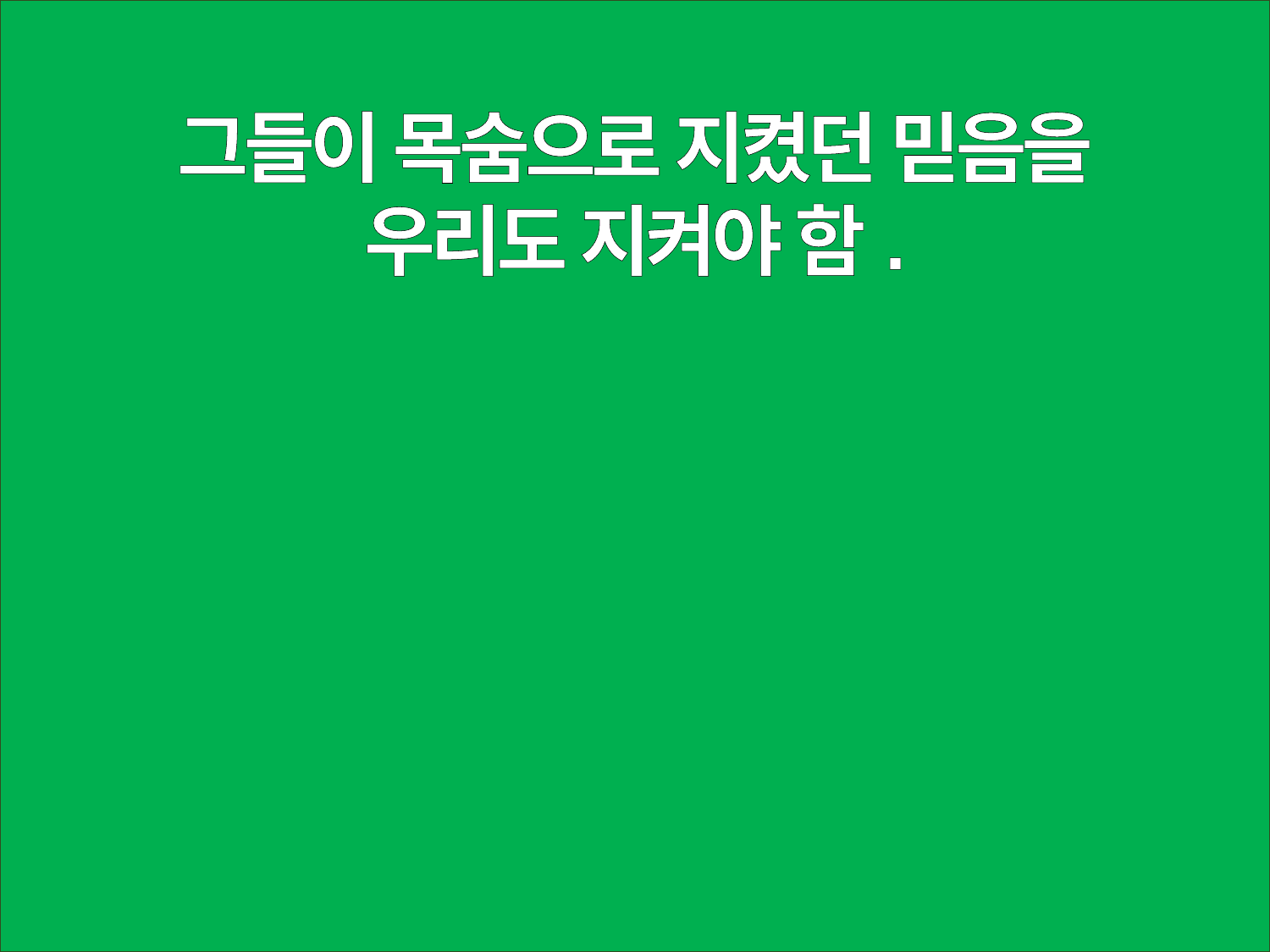

그들이 목숨으로 지켰던 믿음을
우리도 지켜야 함.